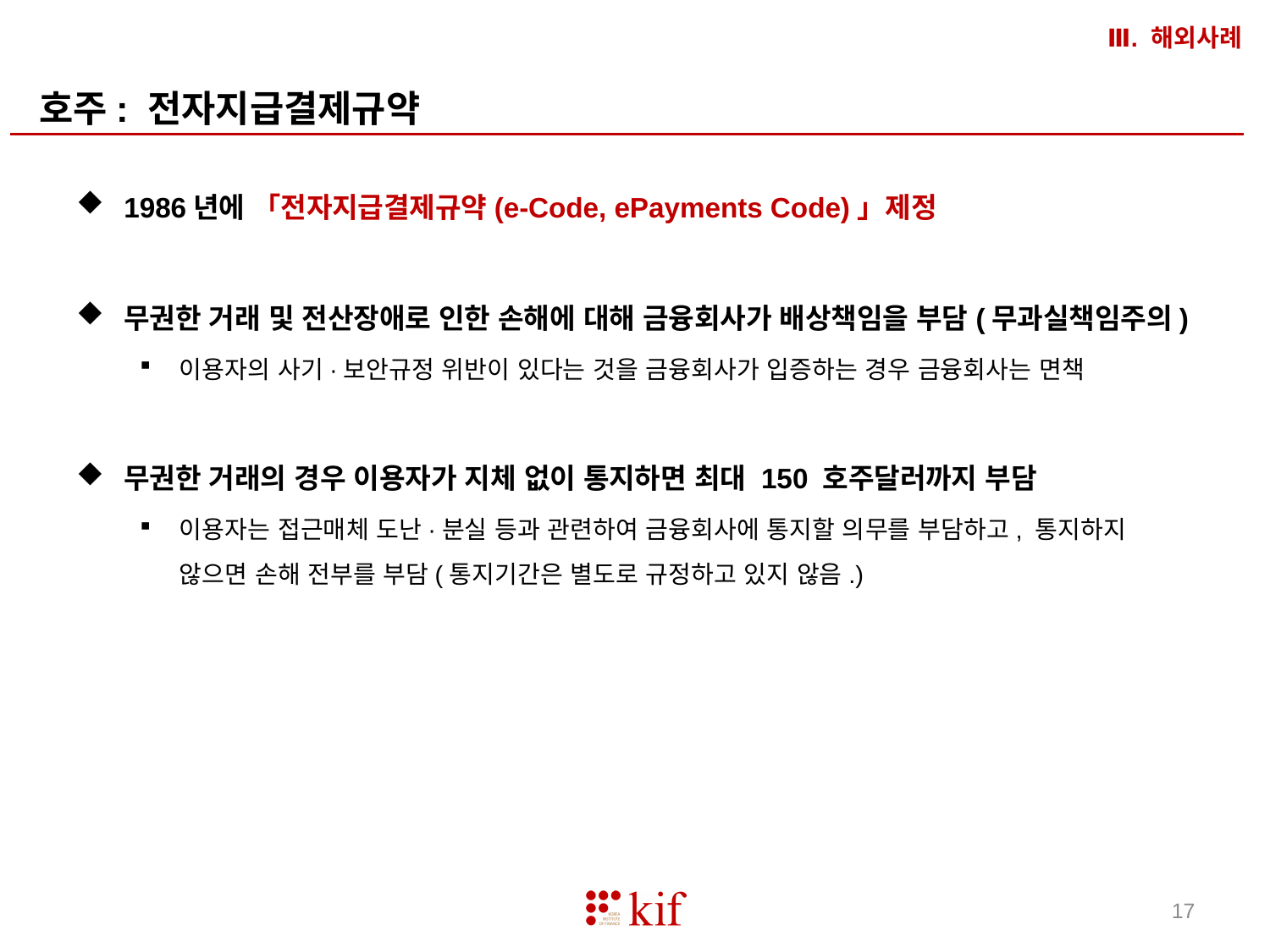

Ⅲ. 해외사례
호주: 전자지급결제규약
1986년에 「전자지급결제규약(e-Code, ePayments Code)」제정

무권한 거래 및 전산장애로 인한 손해에 대해 금융회사가 배상책임을 부담(무과실책임주의)
이용자의 사기·보안규정 위반이 있다는 것을 금융회사가 입증하는 경우 금융회사는 면책

무권한 거래의 경우 이용자가 지체 없이 통지하면 최대 150 호주달러까지 부담
이용자는 접근매체 도난·분실 등과 관련하여 금융회사에 통지할 의무를 부담하고, 통지하지 않으면 손해 전부를 부담(통지기간은 별도로 규정하고 있지 않음.)

17